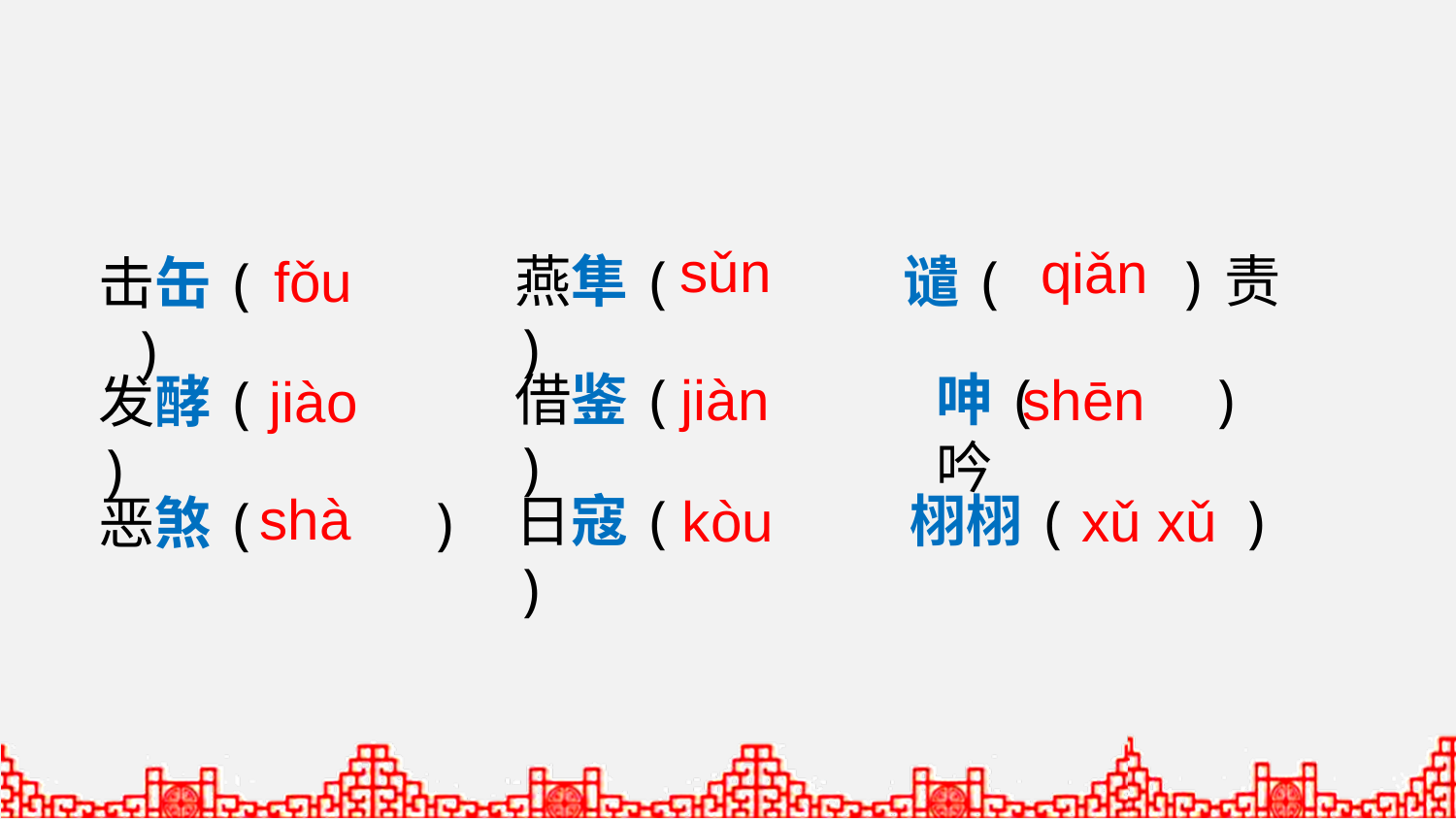

sǔn
qiǎn
fǒu
燕隼(     )
谴(     )责
击缶(     )
借鉴(     )
jiàn
呻(     )吟
shēn
发酵(     )
jiào
shà
日寇(     )
kòu
栩栩(     )
xǔ xǔ
恶煞(     )